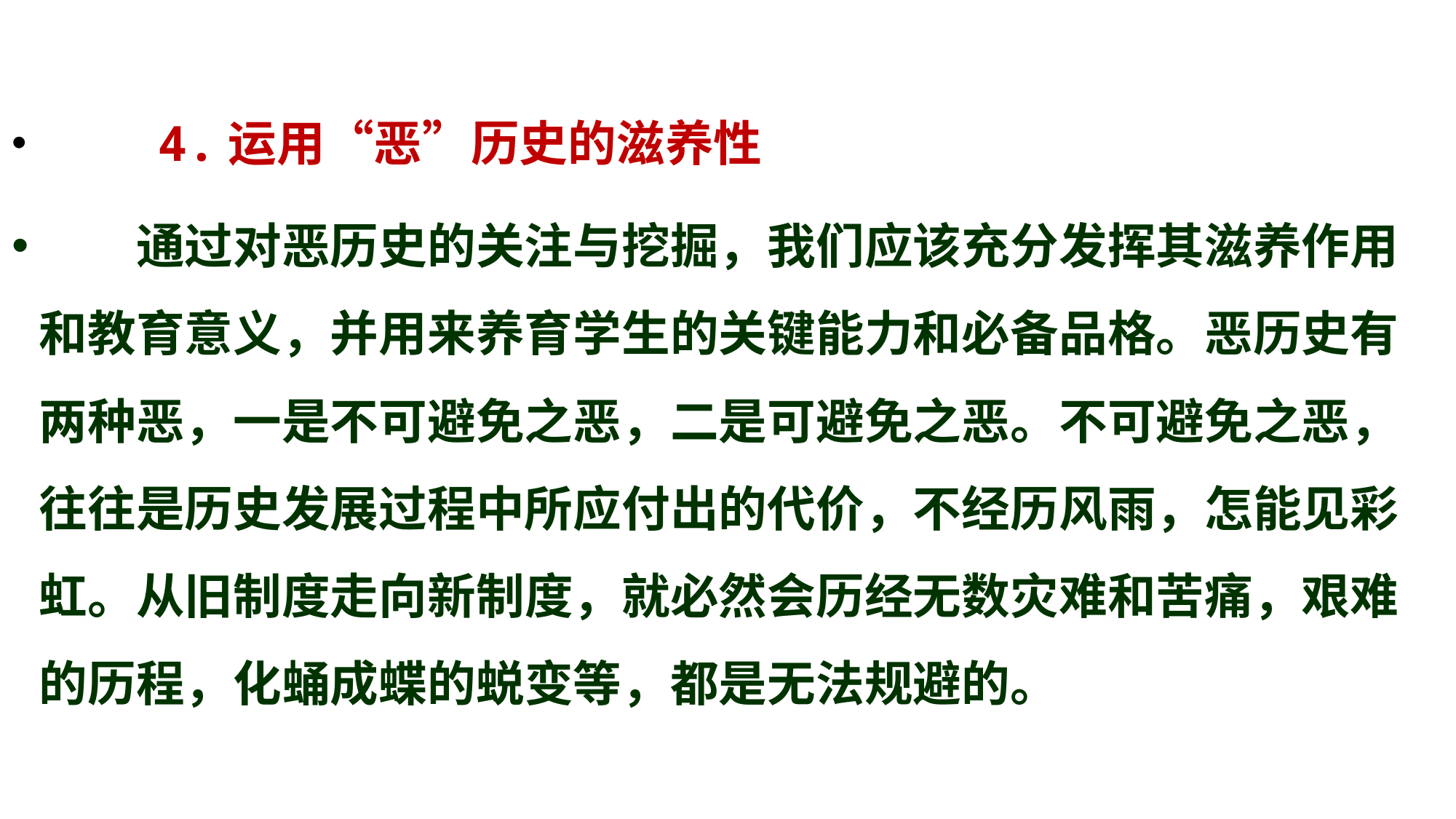

4.运用“恶”历史的滋养性
　　通过对恶历史的关注与挖掘，我们应该充分发挥其滋养作用和教育意义，并用来养育学生的关键能力和必备品格。恶历史有两种恶，一是不可避免之恶，二是可避免之恶。不可避免之恶，往往是历史发展过程中所应付出的代价，不经历风雨，怎能见彩虹。从旧制度走向新制度，就必然会历经无数灾难和苦痛，艰难的历程，化蛹成蝶的蜕变等，都是无法规避的。
#